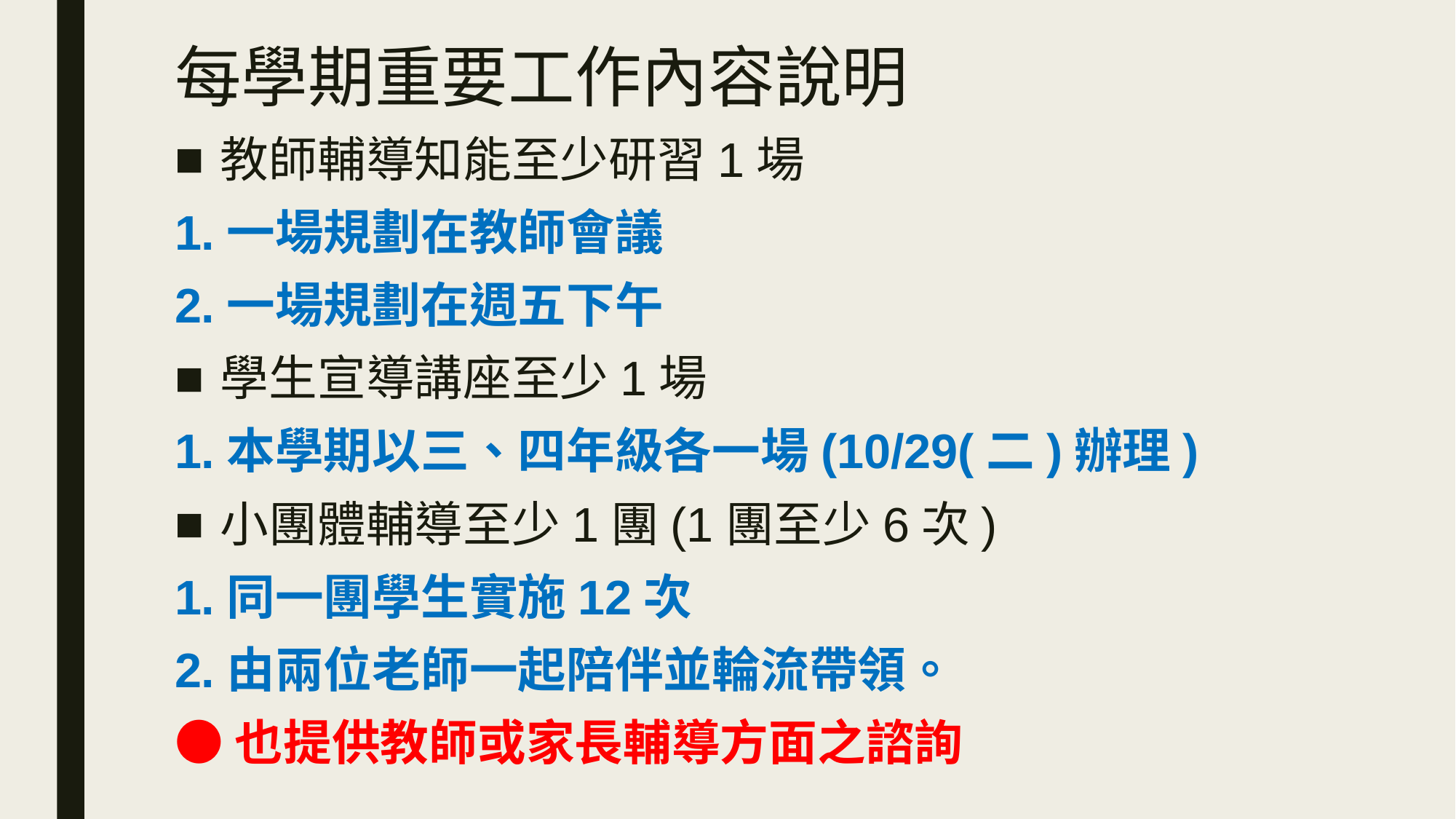

# 每學期重要工作內容說明
教師輔導知能至少研習1場
1.一場規劃在教師會議
2.一場規劃在週五下午
學生宣導講座至少1場
1.本學期以三、四年級各一場(10/29(二)辦理)
小團體輔導至少1團(1團至少6次)
1.同一團學生實施12次
2.由兩位老師一起陪伴並輪流帶領。
●也提供教師或家長輔導方面之諮詢